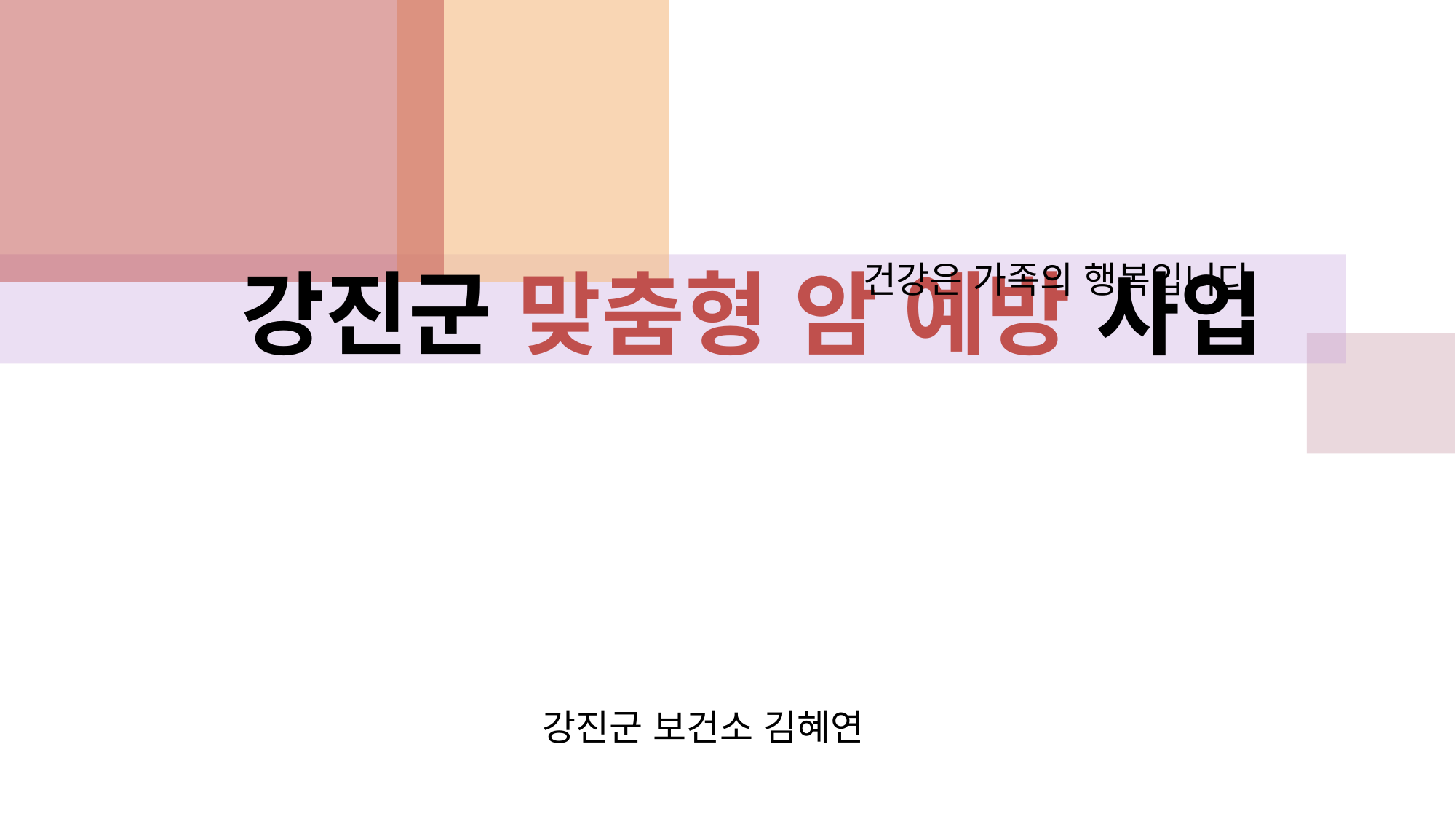

# 강진군 맞춤형 암 예방 사업
건강은 가족의 행복입니다

강진군 보건소 김혜연